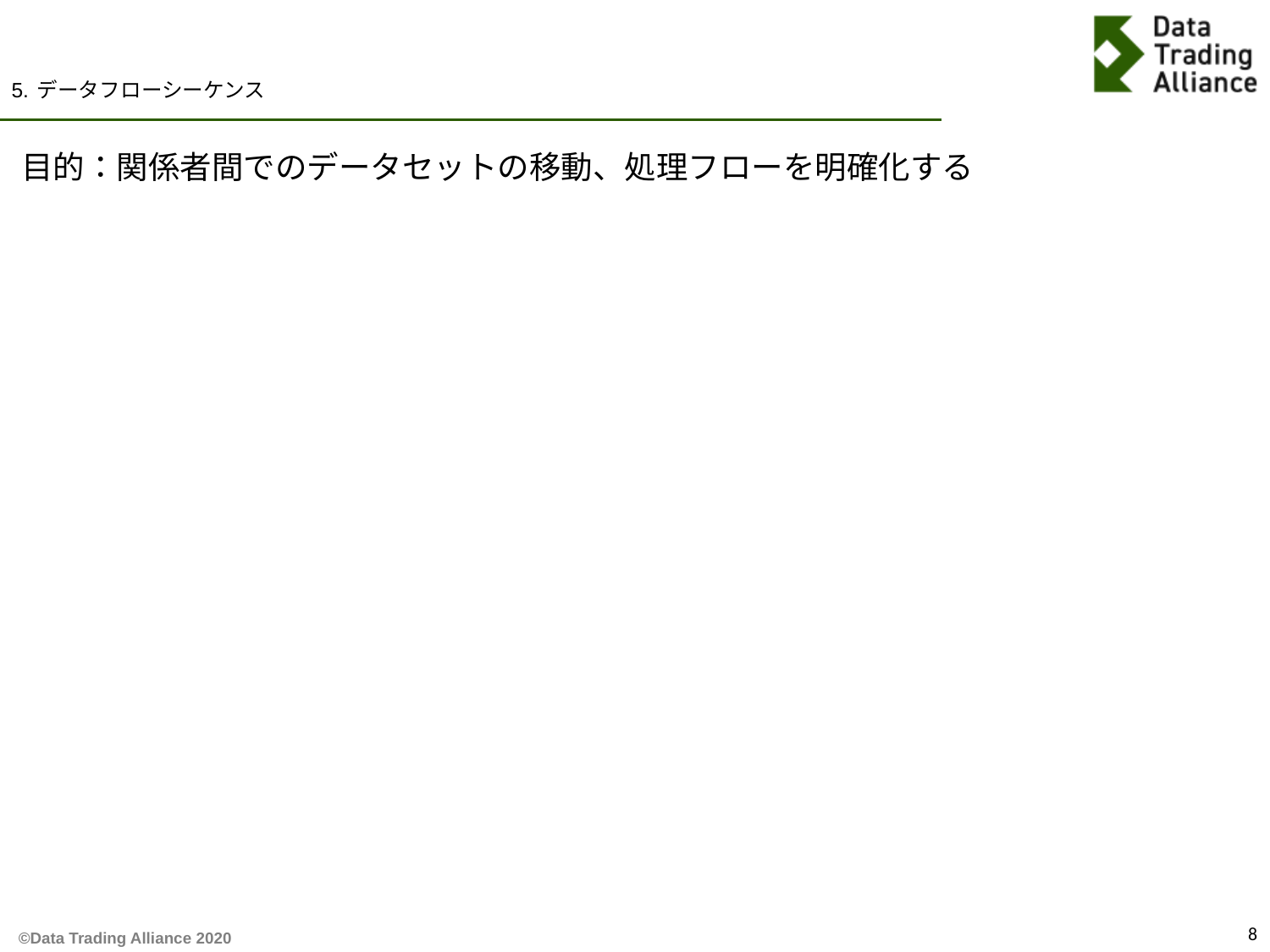

# 5. データフローシーケンス
目的：関係者間でのデータセットの移動、処理フローを明確化する

8